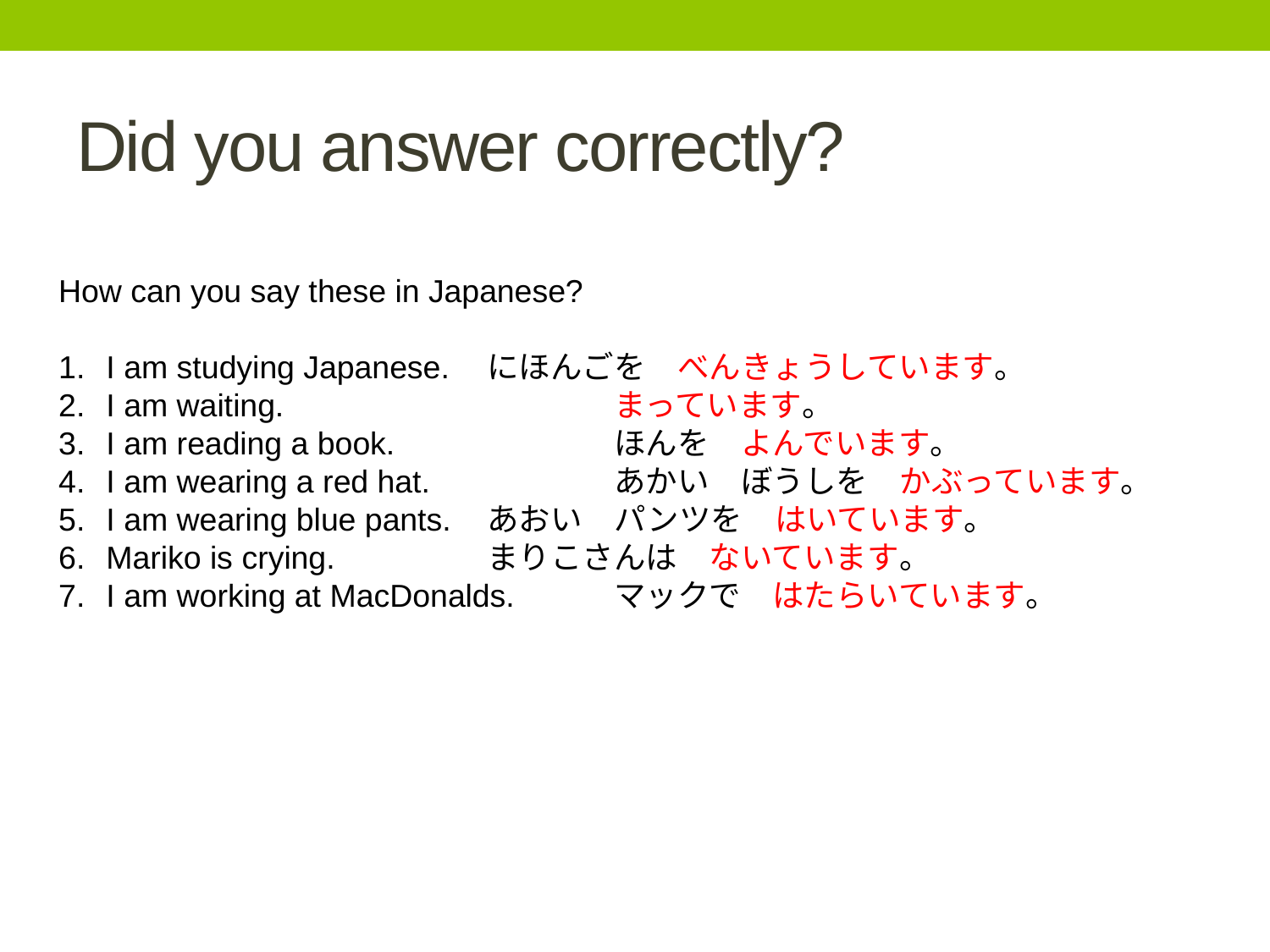

# Did you answer correctly?
How can you say these in Japanese?

I am studying Japanese.	にほんごを　べんきょうしています。
I am waiting.			まっています。
I am reading a book.		ほんを　よんでいます。
I am wearing a red hat.		あかい　ぼうしを　かぶっています。
I am wearing blue pants.	あおい　パンツを　はいています。
Mariko is crying.		まりこさんは　ないています。
I am working at MacDonalds.	マックで　はたらいています。